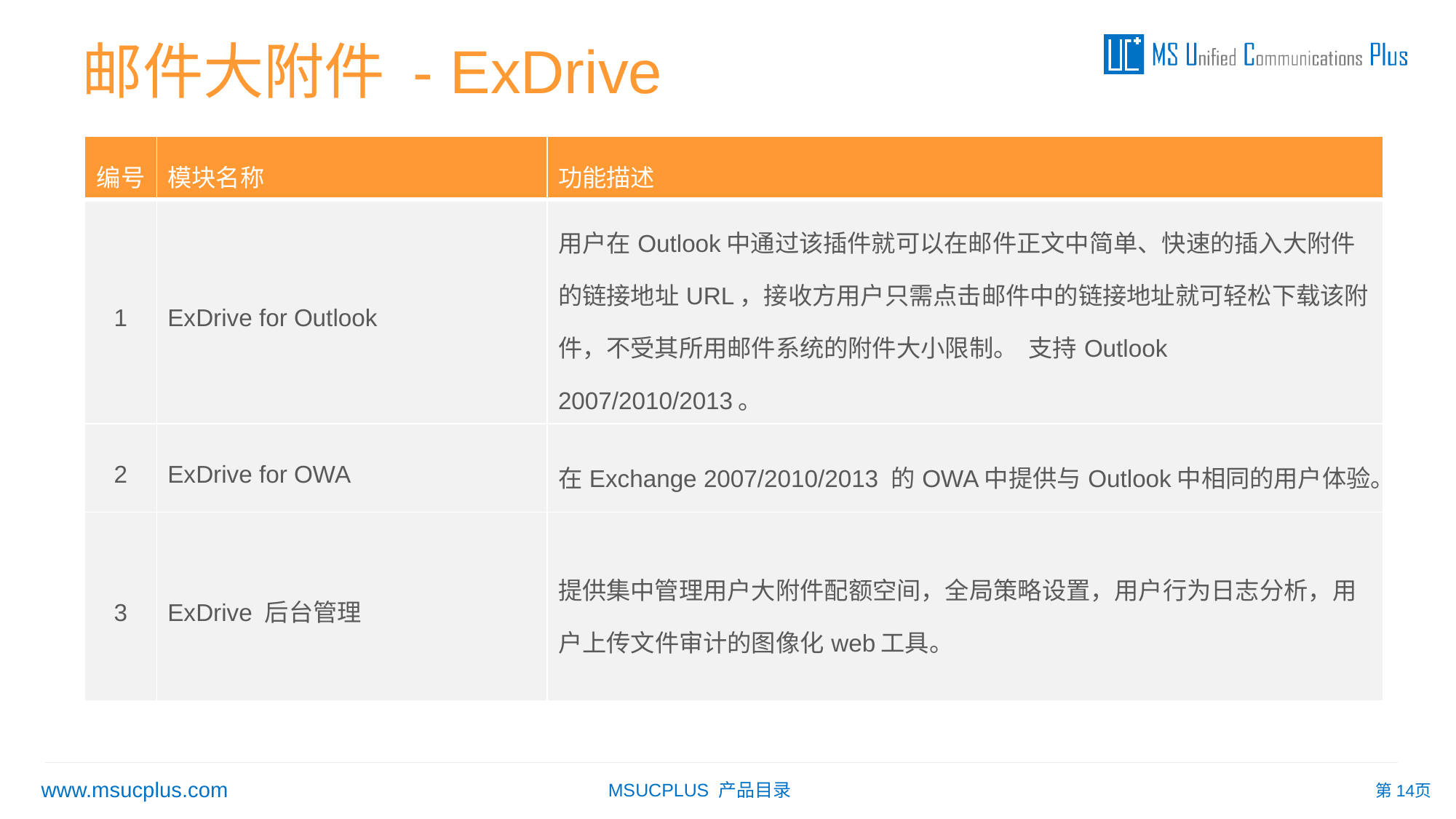

邮件大附件 - ExDrive
| 编号 | 模块名称 | 功能描述 |
| --- | --- | --- |
| 1 | ExDrive for Outlook | 用户在Outlook中通过该插件就可以在邮件正文中简单、快速的插入大附件的链接地址URL，接收方用户只需点击邮件中的链接地址就可轻松下载该附件，不受其所用邮件系统的附件大小限制。 支持Outlook 2007/2010/2013。 |
| 2 | ExDrive for OWA | 在Exchange 2007/2010/2013 的OWA中提供与Outlook中相同的用户体验。 |
| 3 | ExDrive 后台管理 | 提供集中管理用户大附件配额空间，全局策略设置，用户行为日志分析，用户上传文件审计的图像化web工具。 |